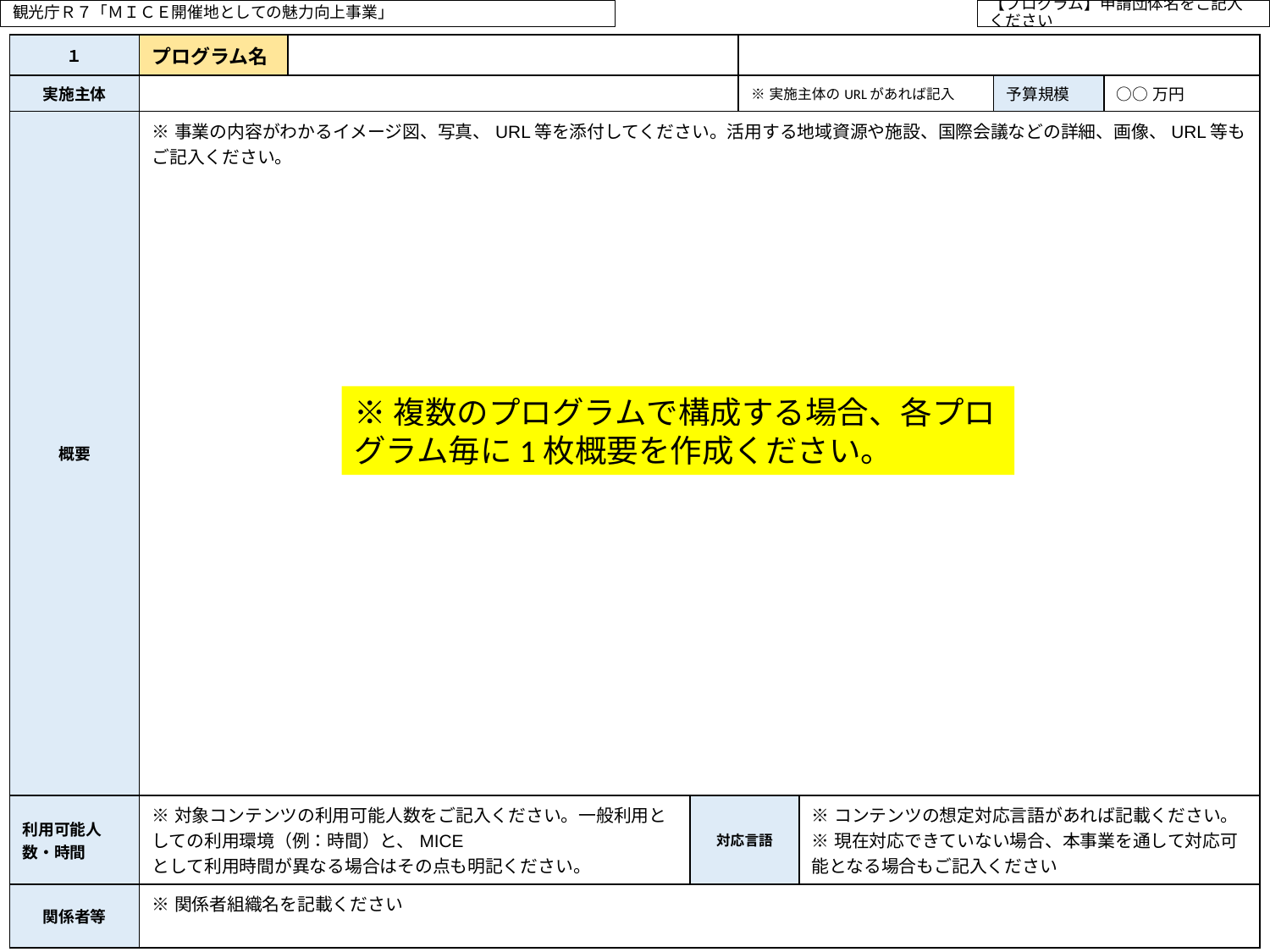

観光庁Ｒ７「ＭＩＣＥ開催地としての魅力向上事業」
【プログラム】申請団体名をご記入ください
| １ | プログラム名 |  | (１)テクニカルビジット等の開発・整備等地域の知的資産活用に向けた取組 |  |  |  |  |
| --- | --- | --- | --- | --- | --- | --- | --- |
| 実施主体 |  |  |  | ※実施主体のURLがあれば記入 |  | 予算規模 | ○○万円 |
| 概要 | ※事業の内容がわかるイメージ図、写真、URL等を添付してください。活用する地域資源や施設、国際会議などの詳細、画像、URL等もご記入ください。 |  |  |  |  |  |  |
| 利用可能人数・時間 | ※対象コンテンツの利用可能人数をご記入ください。一般利用としての利用環境（例：時間）と、MICE として利用時間が異なる場合はその点も明記ください。 |  | 対応言語 |  | ※コンテンツの想定対応言語があれば記載ください。 ※現在対応できていない場合、本事業を通して対応可能となる場合もご記入ください |  |  |
| 関係者等 | ※関係者組織名を記載ください |  |  |  |  |  |  |
※複数のプログラムで構成する場合、各プログラム毎に1枚概要を作成ください。